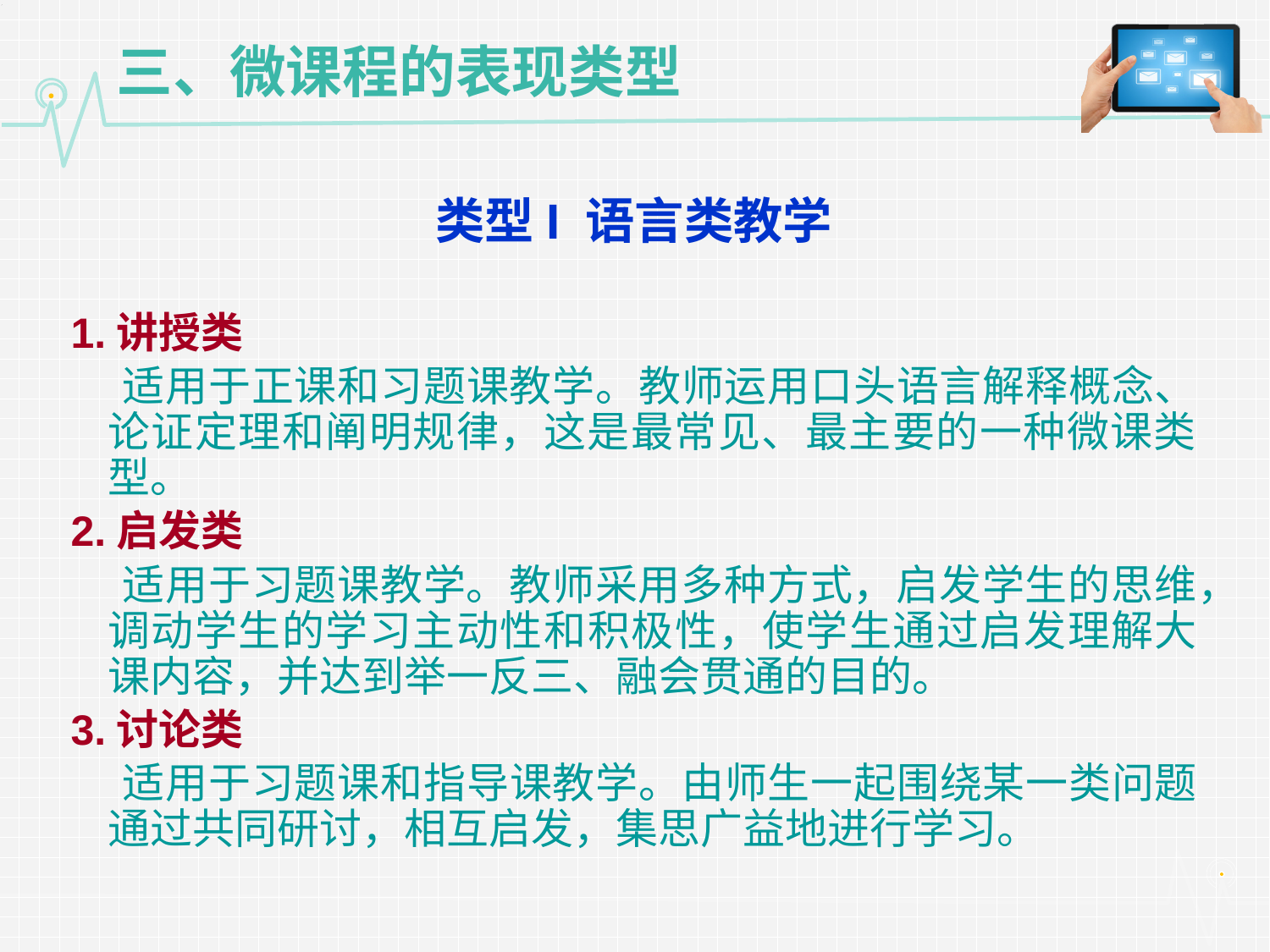

# 三、微课程的表现类型
类型I 语言类教学

1.讲授类
    适用于正课和习题课教学。教师运用口头语言解释概念、论证定理和阐明规律，这是最常见、最主要的一种微课类型。
2.启发类
    适用于习题课教学。教师采用多种方式，启发学生的思维，调动学生的学习主动性和积极性，使学生通过启发理解大课内容，并达到举一反三、融会贯通的目的。
3.讨论类
    适用于习题课和指导课教学。由师生一起围绕某一类问题通过共同研讨，相互启发，集思广益地进行学习。